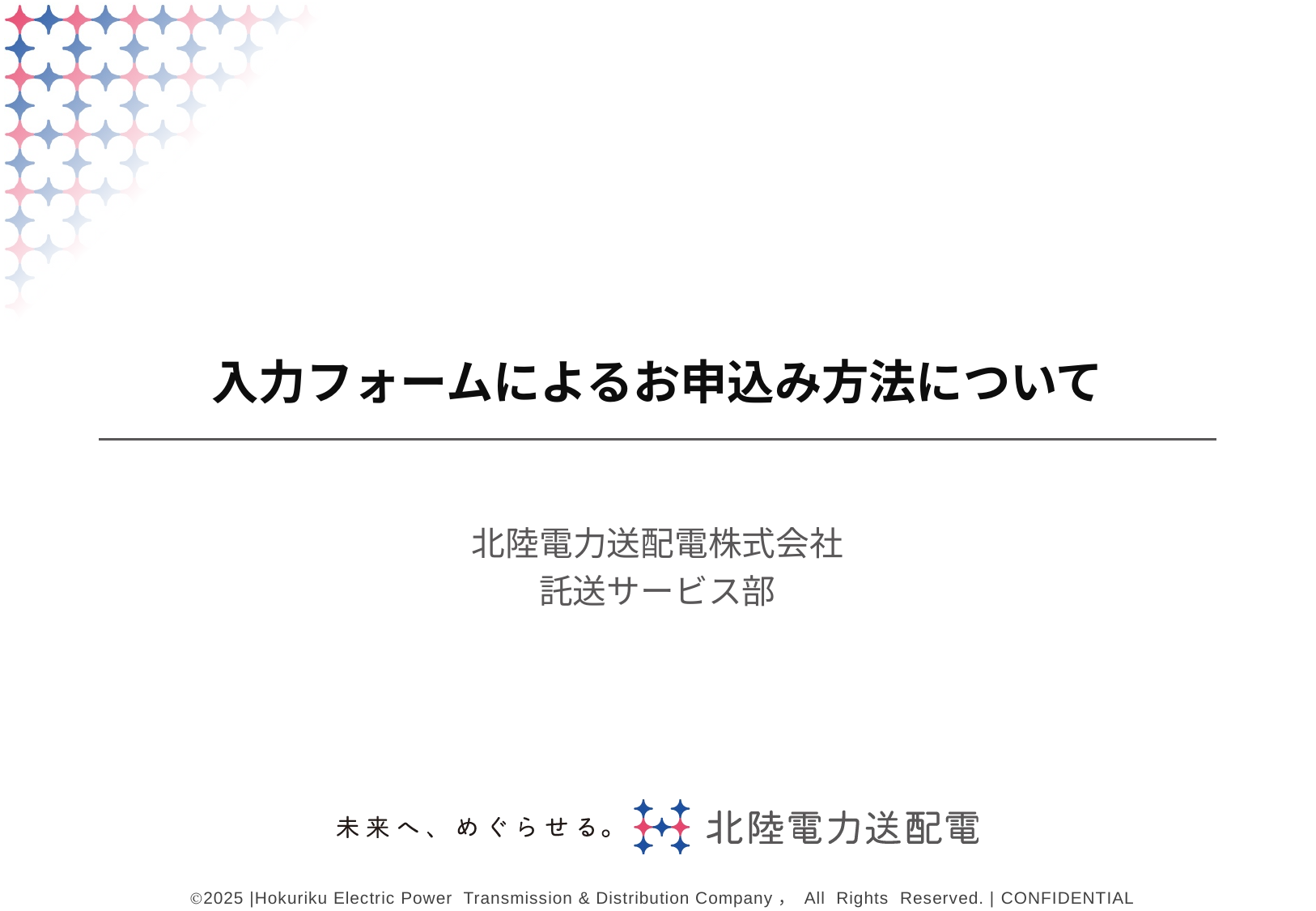

# 入力フォームによるお申込み方法について
北陸電力送配電株式会社
託送サービス部